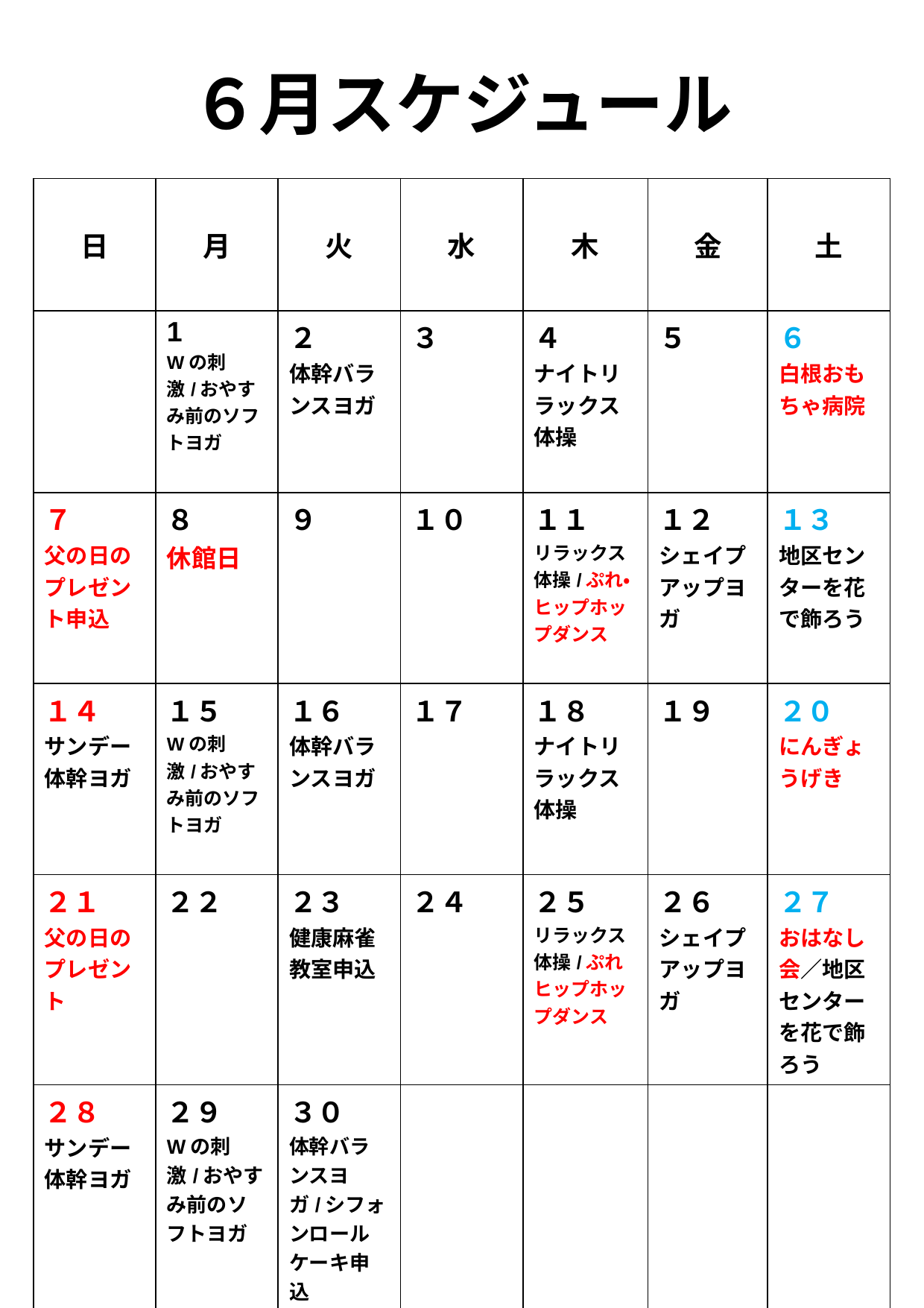

# ６月スケジュール
| 日 | 月 | 火 | 水 | 木 | 金 | 土 |
| --- | --- | --- | --- | --- | --- | --- |
|  | 1 Wの刺激/おやすみ前のソフトヨガ | ２ 体幹バランスヨガ | ３ | ４ ナイトリラックス体操 | ５ | ６ 白根おもちゃ病院 |
| ７ 父の日のプレゼント申込 | ８ 休館日 | ９ | １０ | １１ リラックス体操/ぷれ・ヒップホップダンス | １２ シェイプアップヨガ | １３ 地区センターを花で飾ろう |
| １４ サンデー体幹ヨガ | １５ Wの刺激/おやすみ前のソフトヨガ | １６ 体幹バランスヨガ | １７ | １８ ナイトリラックス体操 | １９ | ２０ にんぎょうげき |
| ２１ 父の日のプレゼント | ２２ | ２３ 健康麻雀教室申込 | ２４ | ２５ リラックス体操/ぷれヒップホップダンス | ２６ シェイプアップヨガ | ２７ おはなし会／地区センターを花で飾ろう |
| ２８ サンデー体幹ヨガ | ２９ Wの刺激/おやすみ前のソフトヨガ | ３０ 体幹バランスヨガ/シフォンロールケーキ申込 |  |  |  |  |